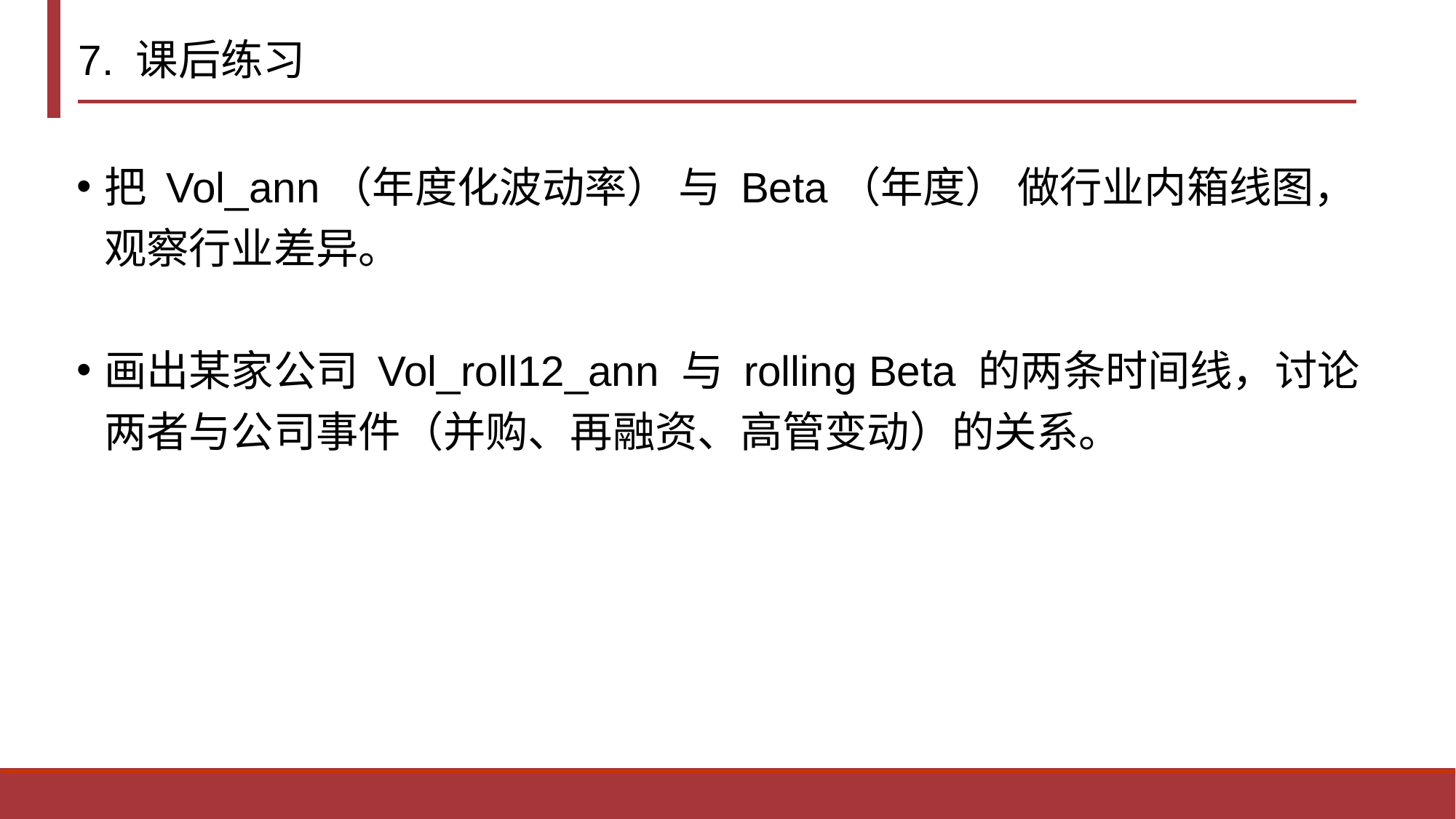

# 7. 课后练习
把 Vol_ann（年度化波动率） 与 Beta（年度） 做行业内箱线图，观察行业差异。

画出某家公司 Vol_roll12_ann 与 rolling Beta 的两条时间线，讨论两者与公司事件（并购、再融资、高管变动）的关系。